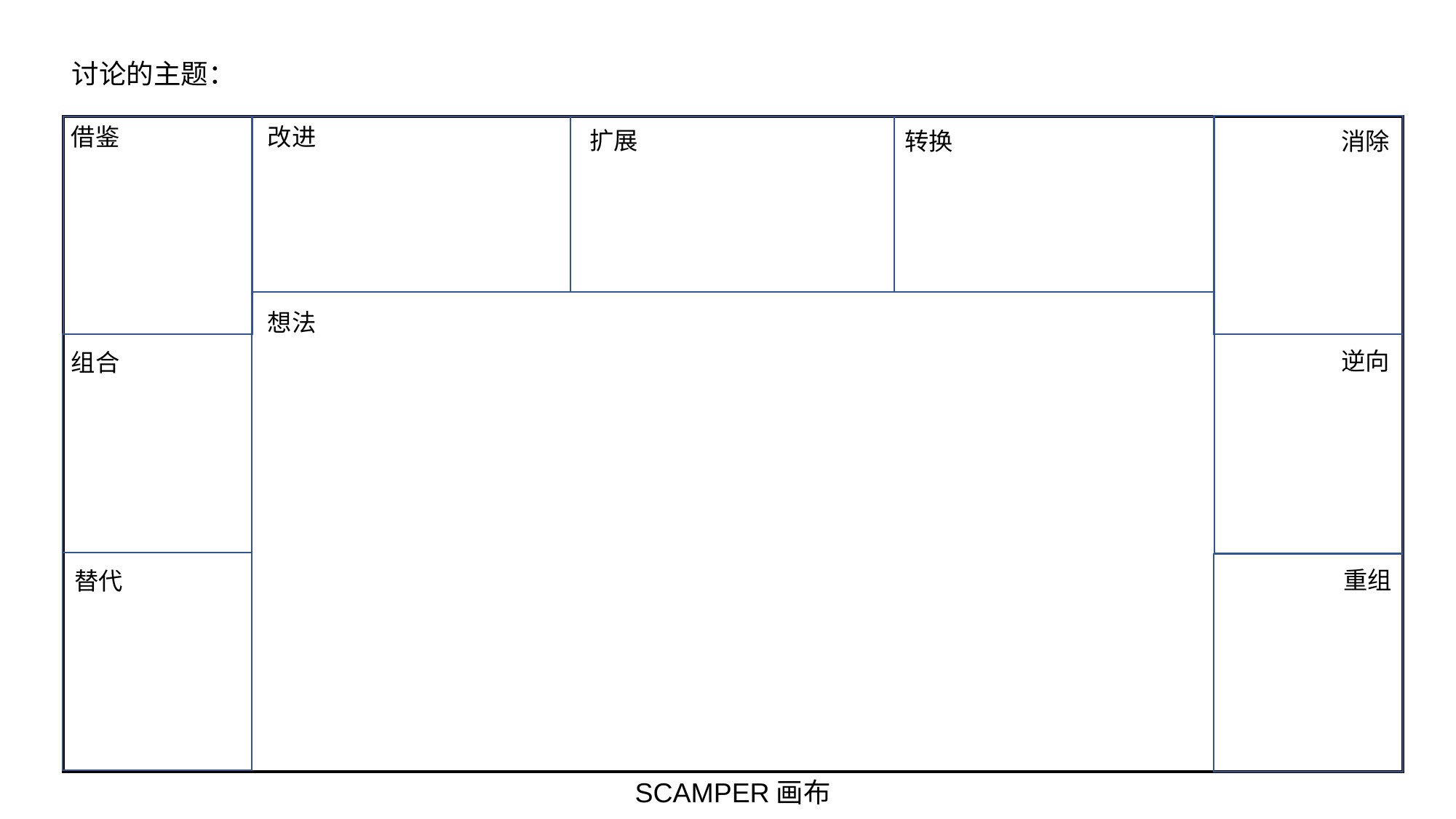

讨论的主题：

改进
借鉴

扩展
转换
消除
想法

逆向
组合

重组
替代
SCAMPER画布